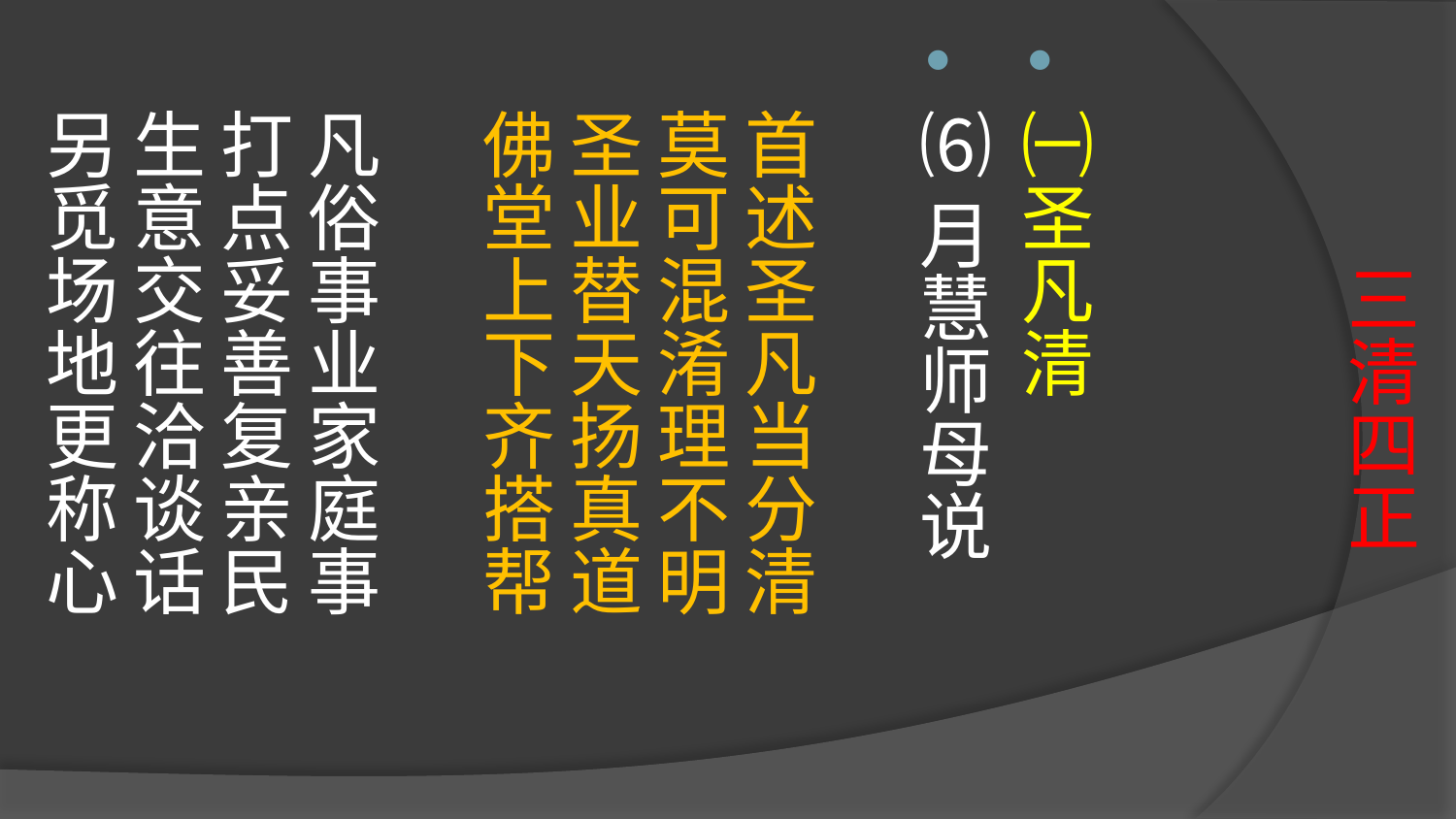

# 三清四正
㈠圣凡清
⑹月慧师母说
首述圣凡当分清
莫可混淆理不明
圣业替天扬真道
佛堂上下齐搭帮
凡俗事业家庭事
打点妥善复亲民
生意交往洽谈话
另觅场地更称心